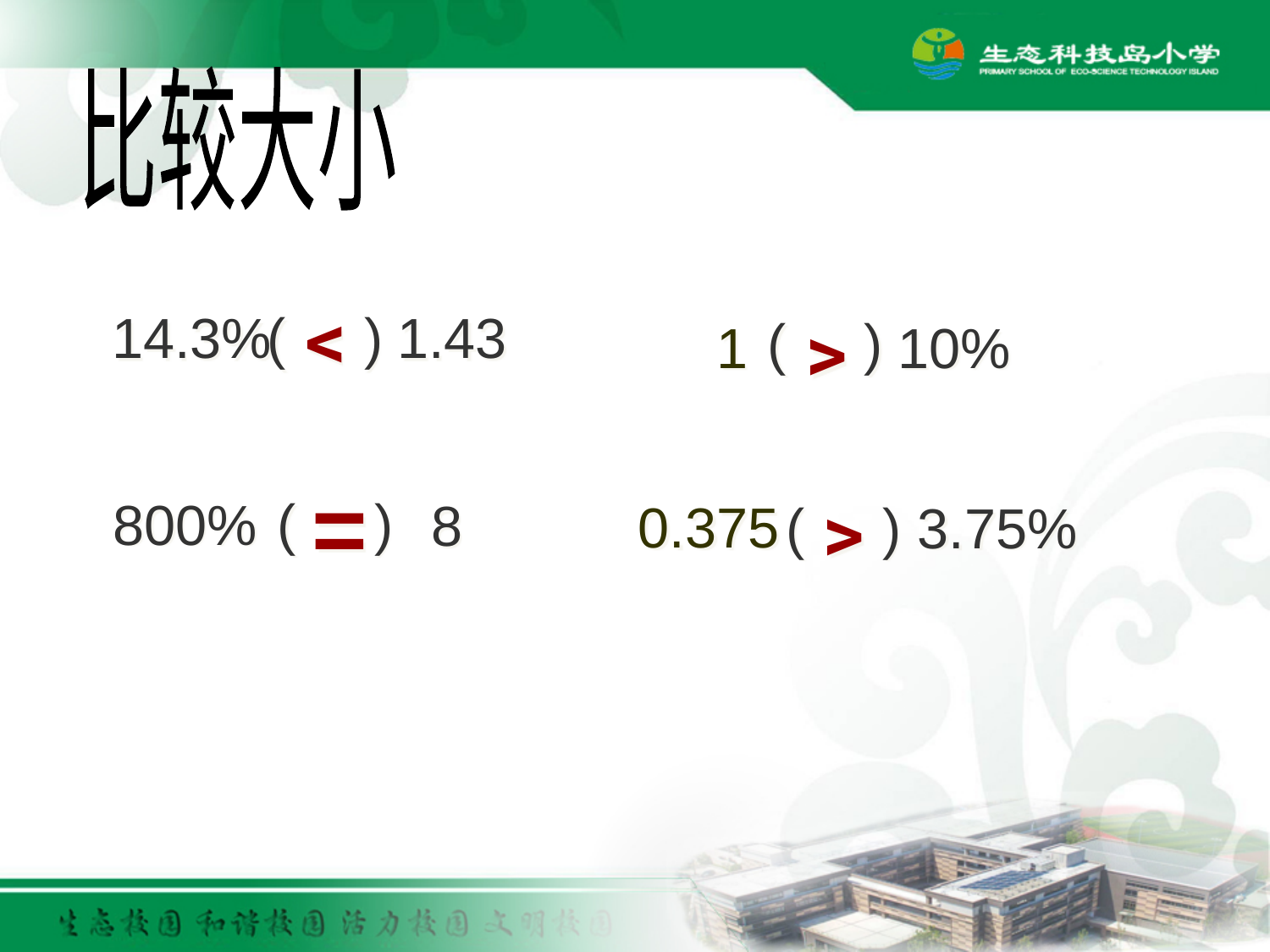

比较大小
﹤
﹥
14.3%
(     )
1.43
(     )
1

10%
﹥
=
(     )
800%
8
0.375

(     )
3.75%